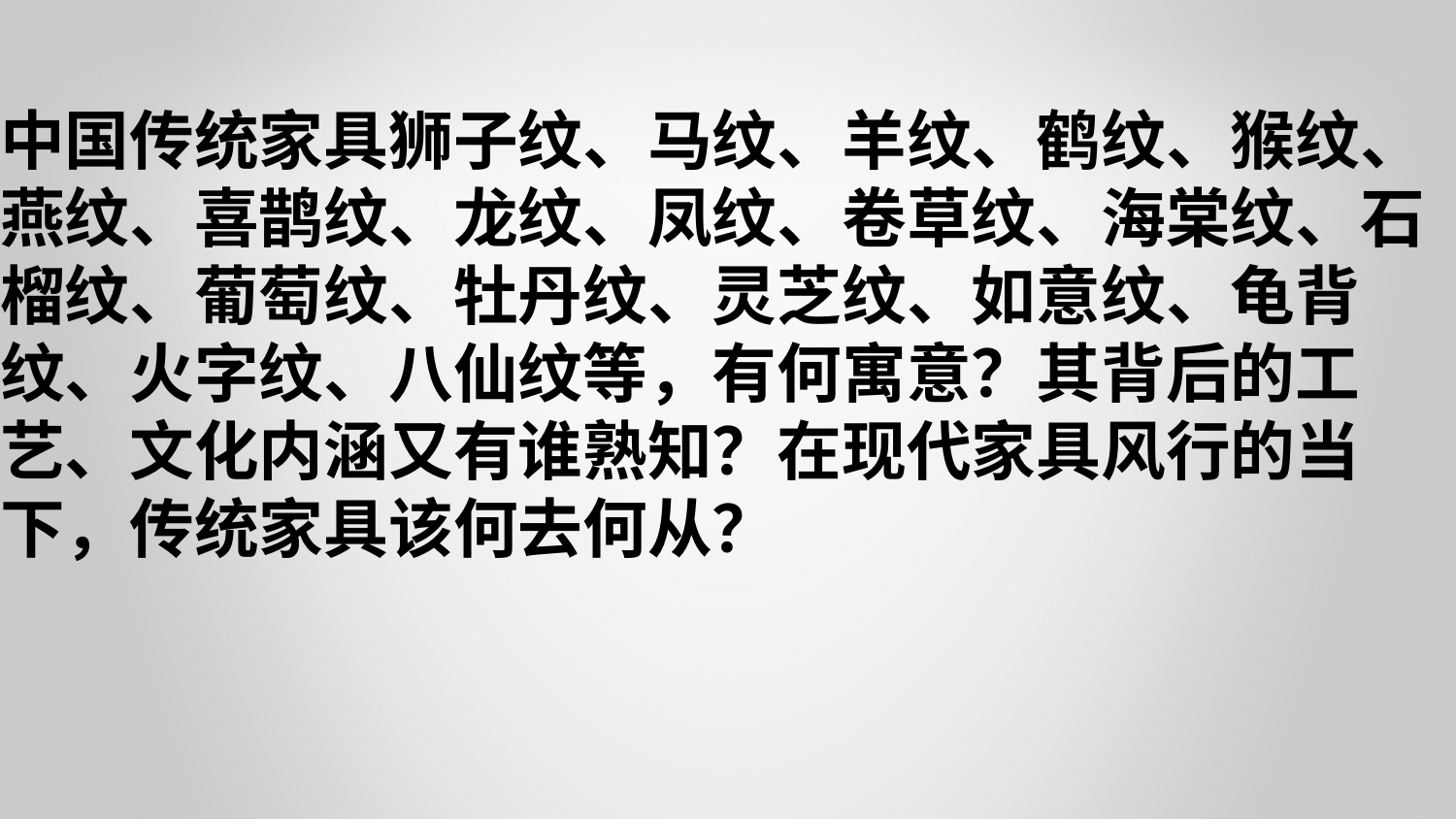

中国传统家具狮子纹、马纹、羊纹、鹤纹、猴纹、燕纹、喜鹊纹、龙纹、凤纹、卷草纹、海棠纹、石榴纹、葡萄纹、牡丹纹、灵芝纹、如意纹、龟背纹、火字纹、八仙纹等，有何寓意？其背后的工艺、文化内涵又有谁熟知？在现代家具风行的当下，传统家具该何去何从？